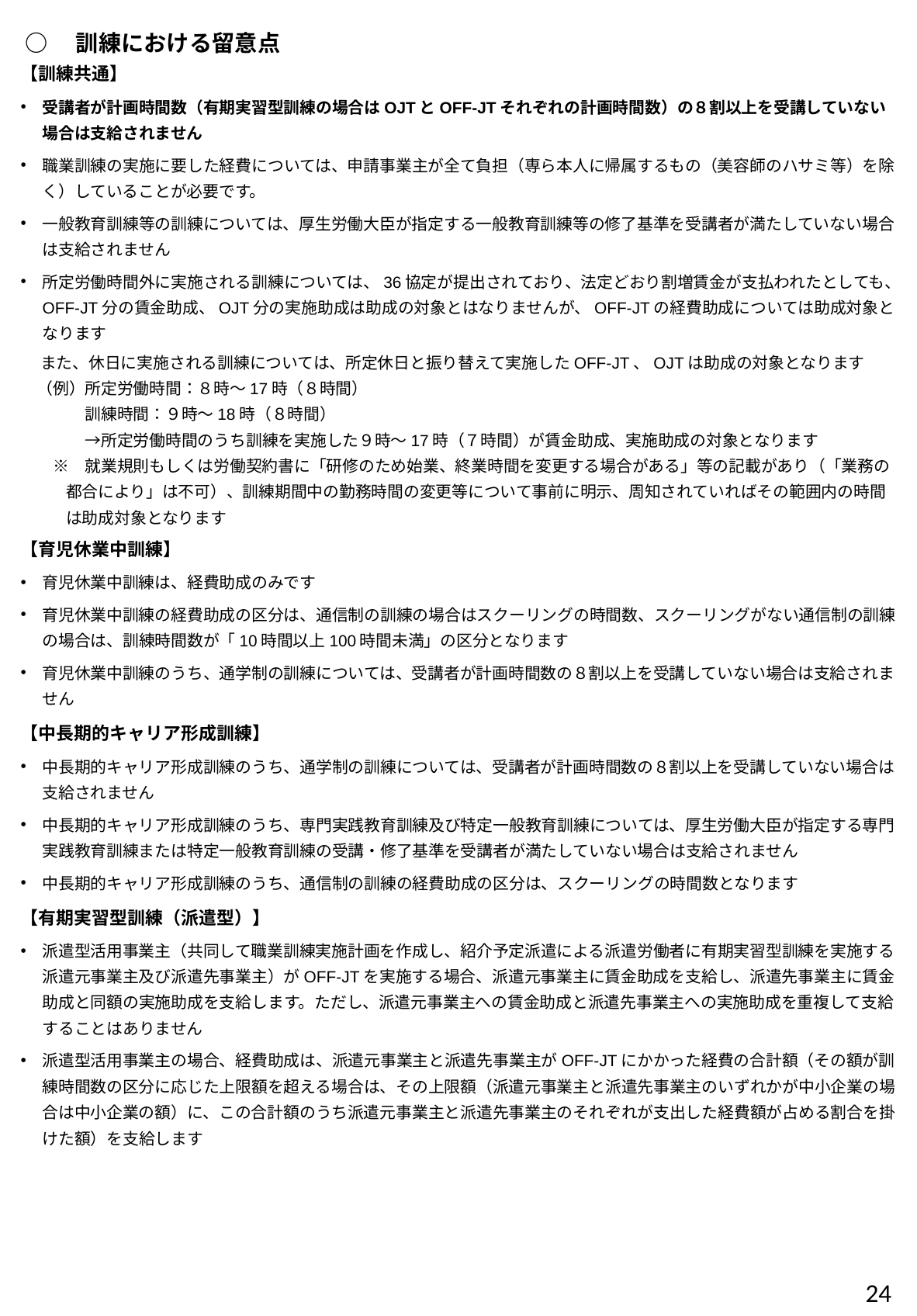

○　訓練における留意点
【訓練共通】
受講者が計画時間数（有期実習型訓練の場合はOJTとOFF-JTそれぞれの計画時間数）の８割以上を受講していない場合は支給されません
職業訓練の実施に要した経費については、申請事業主が全て負担（専ら本人に帰属するもの（美容師のハサミ等）を除く）していることが必要です。
一般教育訓練等の訓練については、厚生労働大臣が指定する一般教育訓練等の修了基準を受講者が満たしていない場合は支給されません
所定労働時間外に実施される訓練については、36協定が提出されており、法定どおり割増賃金が支払われたとしても、OFF-JT分の賃金助成、OJT分の実施助成は助成の対象とはなりませんが、OFF-JTの経費助成については助成対象となります
　 また、休日に実施される訓練については、所定休日と振り替えて実施したOFF-JT、OJTは助成の対象となります
　（例）所定労働時間：８時～17時（８時間）
　　　　訓練時間：９時～18時（８時間）
　　　　→所定労働時間のうち訓練を実施した９時～17時（７時間）が賃金助成、実施助成の対象となります
　　※　就業規則もしくは労働契約書に「研修のため始業、終業時間を変更する場合がある」等の記載があり（「業務の都合により」は不可）、訓練期間中の勤務時間の変更等について事前に明示、周知されていればその範囲内の時間は助成対象となります
【育児休業中訓練】
育児休業中訓練は、経費助成のみです
育児休業中訓練の経費助成の区分は、通信制の訓練の場合はスクーリングの時間数、スクーリングがない通信制の訓練の場合は、訓練時間数が「10時間以上100時間未満」の区分となります
育児休業中訓練のうち、通学制の訓練については、受講者が計画時間数の８割以上を受講していない場合は支給されません
【中長期的キャリア形成訓練】
中長期的キャリア形成訓練のうち、通学制の訓練については、受講者が計画時間数の８割以上を受講していない場合は支給されません
中長期的キャリア形成訓練のうち、専門実践教育訓練及び特定一般教育訓練については、厚生労働大臣が指定する専門実践教育訓練または特定一般教育訓練の受講・修了基準を受講者が満たしていない場合は支給されません
中長期的キャリア形成訓練のうち、通信制の訓練の経費助成の区分は、スクーリングの時間数となります
【有期実習型訓練（派遣型）】
派遣型活用事業主（共同して職業訓練実施計画を作成し、紹介予定派遣による派遣労働者に有期実習型訓練を実施する派遣元事業主及び派遣先事業主）がOFF-JTを実施する場合、派遣元事業主に賃金助成を支給し、派遣先事業主に賃金助成と同額の実施助成を支給します。ただし、派遣元事業主への賃金助成と派遣先事業主への実施助成を重複して支給することはありません
派遣型活用事業主の場合、経費助成は、派遣元事業主と派遣先事業主がOFF-JTにかかった経費の合計額（その額が訓練時間数の区分に応じた上限額を超える場合は、その上限額（派遣元事業主と派遣先事業主のいずれかが中小企業の場合は中小企業の額）に、この合計額のうち派遣元事業主と派遣先事業主のそれぞれが支出した経費額が占める割合を掛けた額）を支給します
24